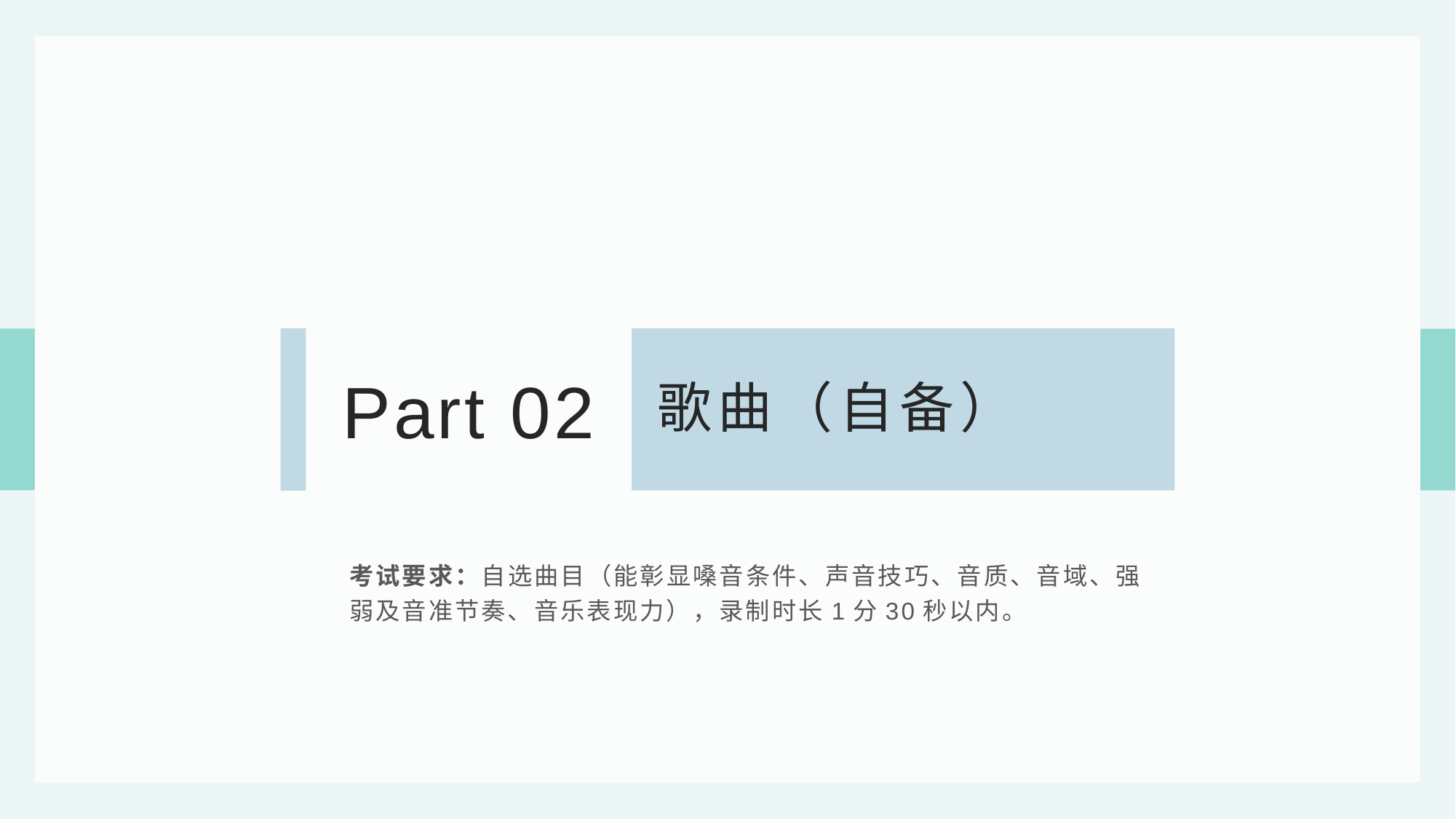

Part 02

歌曲（自备）
考试要求：自选曲目（能彰显嗓音条件、声音技巧、音质、音域、强弱及音准节奏、音乐表现力），录制时长1分30秒以内。